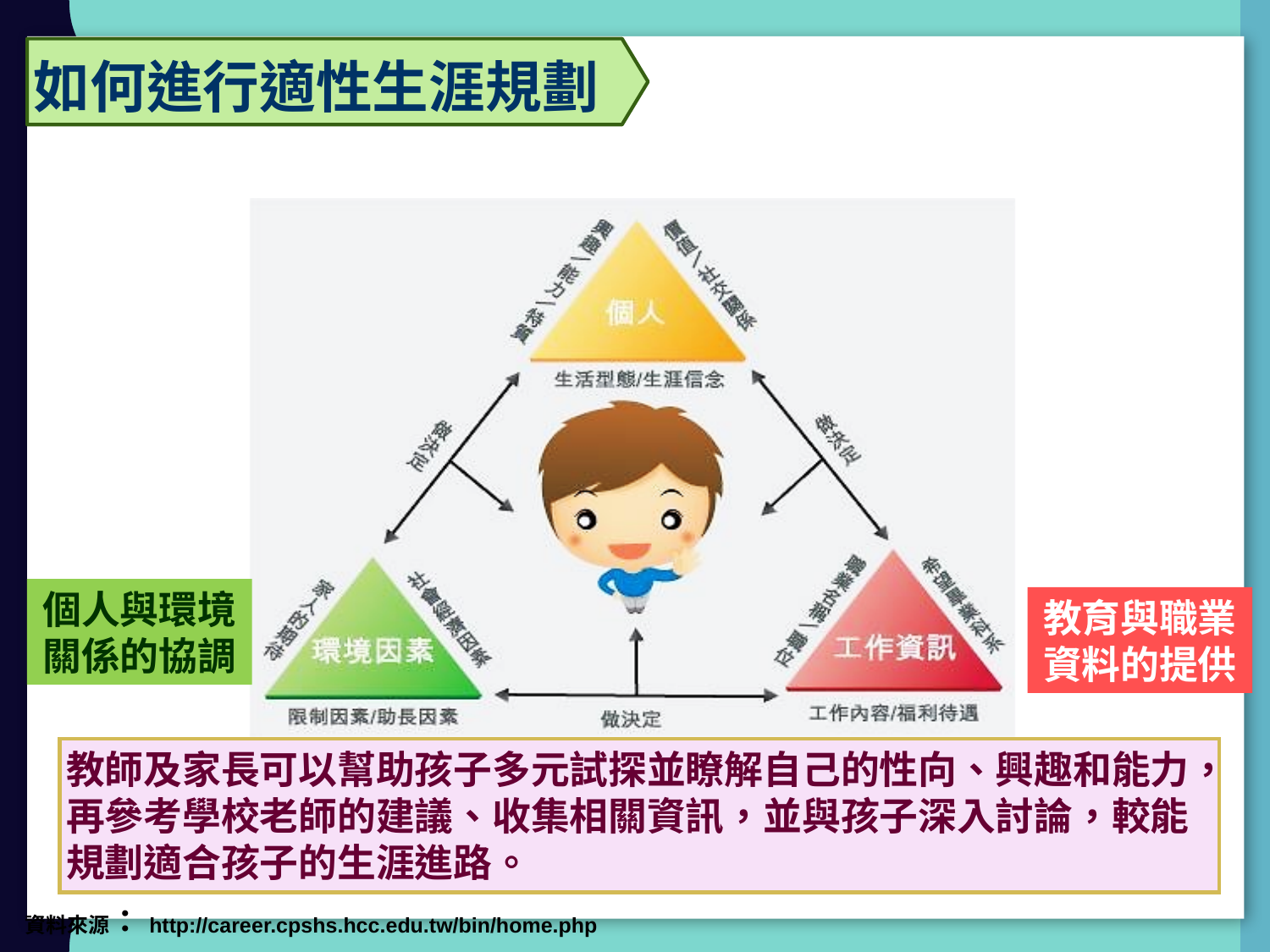

如何進行適性生涯規劃

個人與環境關係的協調

教育與職業
資料的提供
教師及家長可以幫助孩子多元試探並瞭解自己的性向、興趣和能力，再參考學校老師的建議、收集相關資訊，並與孩子深入討論，較能規劃適合孩子的生涯進路。
資料來源：http://career.cpshs.hcc.edu.tw/bin/home.php